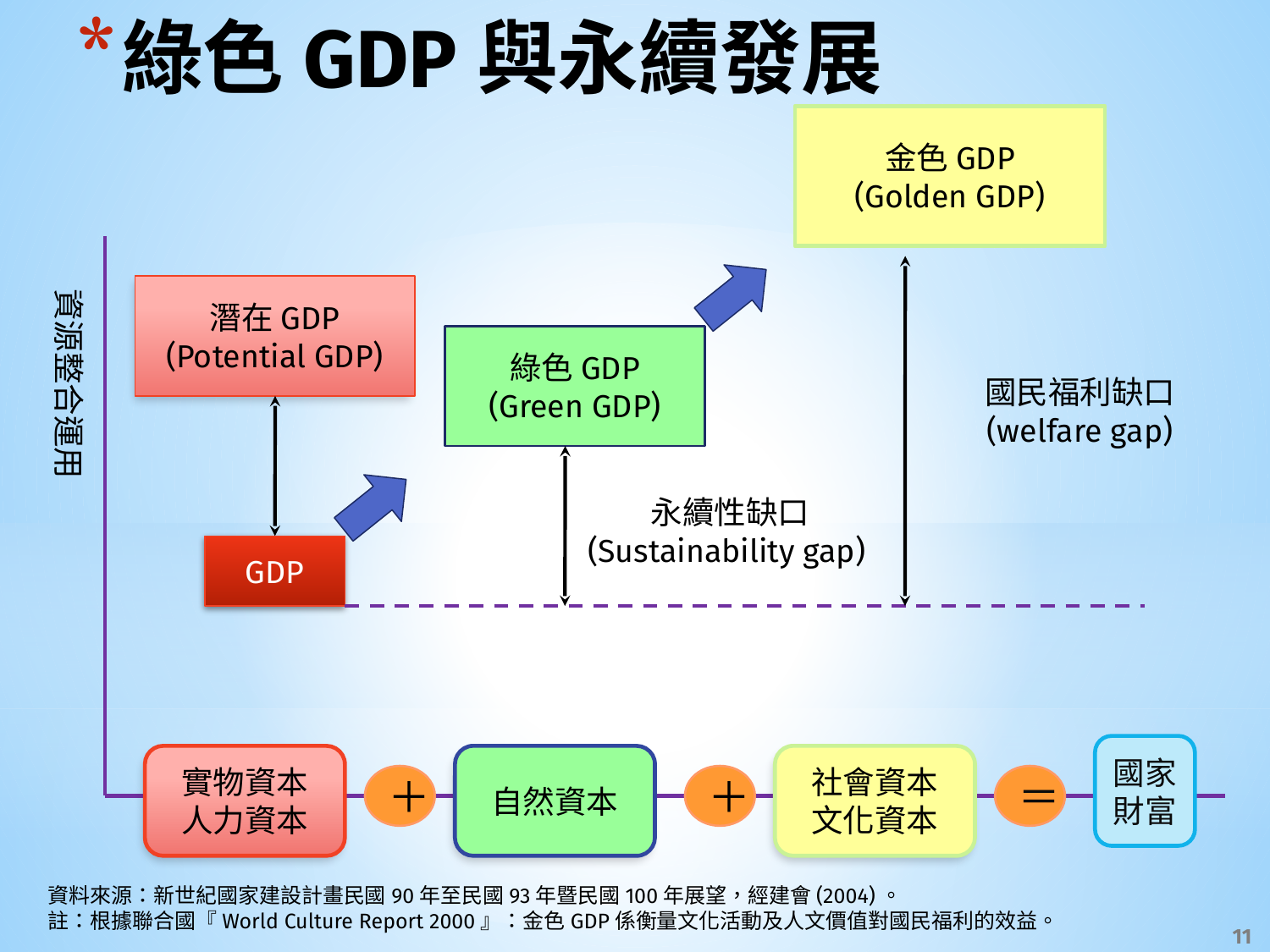

# 綠色GDP與永續發展
金色GDP
(Golden GDP)

潛在GDP
(Potential GDP)
綠色GDP
(Green GDP)
國民福利缺口
(welfare gap)
資源整合運用

永續性缺口
(Sustainability gap)

GDP

國家財富
實物資本
人力資本

自然資本

社會資本
文化資本

＋
＋
＝
資料來源：新世紀國家建設計畫民國90年至民國93年暨民國100年展望，經建會(2004)。
註：根據聯合國『World Culture Report 2000』：金色GDP係衡量文化活動及人文價值對國民福利的效益。
11